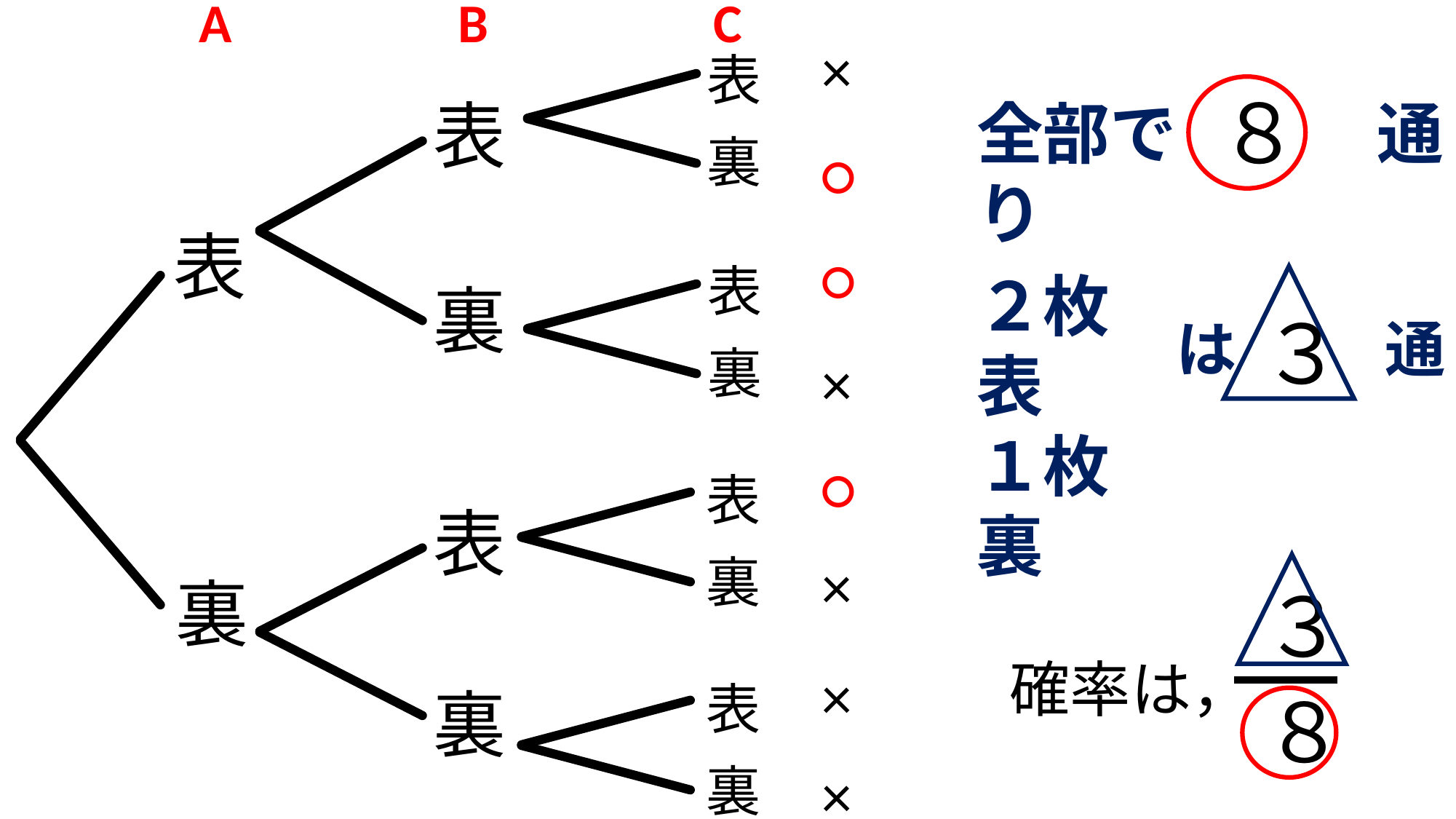

A
B
C
×
表
裏
８

表
裏
全部で　　　通り
○
表
裏
○
表
裏
２枚表
１枚裏

３
は　　  通り
×
○
表
裏
表
裏
×

３
確率は，
×
表
裏
８

×